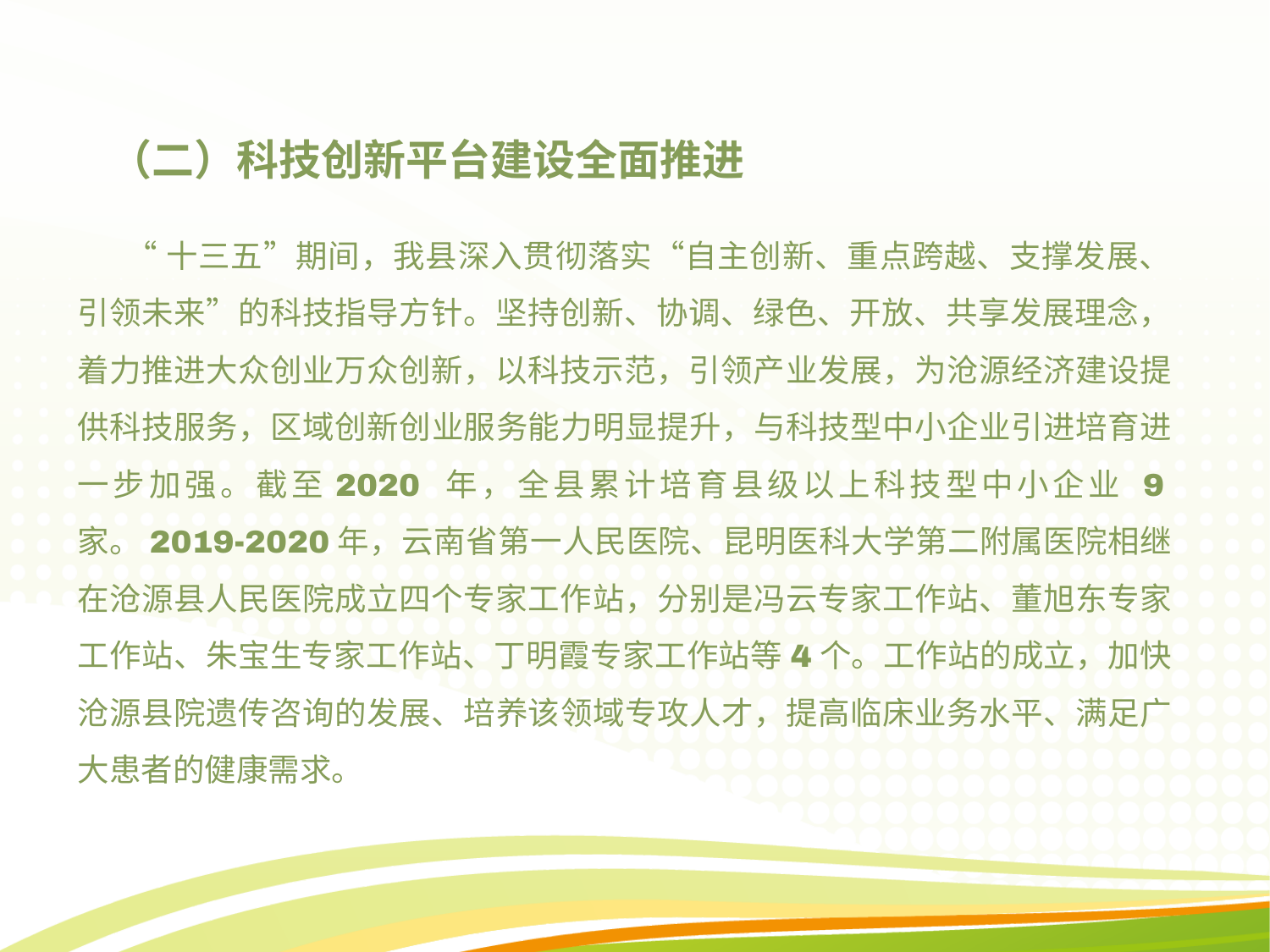

（二）科技创新平台建设全面推进
      “十三五”期间，我县深入贯彻落实“自主创新、重点跨越、支撑发展、引领未来”的科技指导方针。坚持创新、协调、绿色、开放、共享发展理念，着力推进大众创业万众创新，以科技示范，引领产业发展，为沧源经济建设提供科技服务，区域创新创业服务能力明显提升，与科技型中小企业引进培育进一步加强。截至2020 年，全县累计培育县级以上科技型中小企业 9家。2019-2020年，云南省第一人民医院、昆明医科大学第二附属医院相继在沧源县人民医院成立四个专家工作站，分别是冯云专家工作站、董旭东专家工作站、朱宝生专家工作站、丁明霞专家工作站等4个。工作站的成立，加快沧源县院遗传咨询的发展、培养该领域专攻人才，提高临床业务水平、满足广大患者的健康需求。